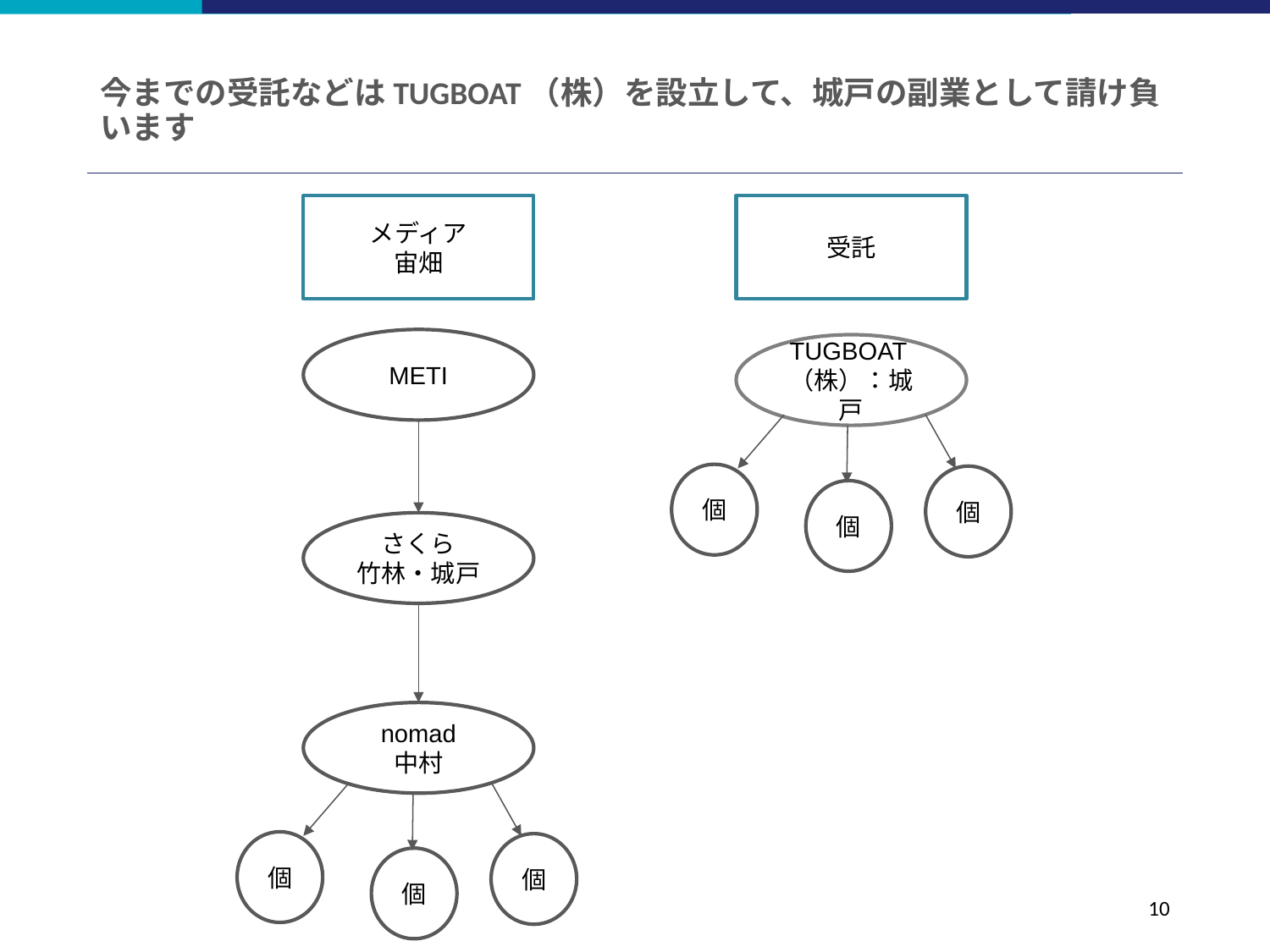

# 今までの受託などはTUGBOAT（株）を設立して、城戸の副業として請け負います
受託
メディア
宙畑
METI
TUGBOAT（株）：城戸
個
個
個
さくら
竹林・城戸
nomad
中村
個
個
個
10